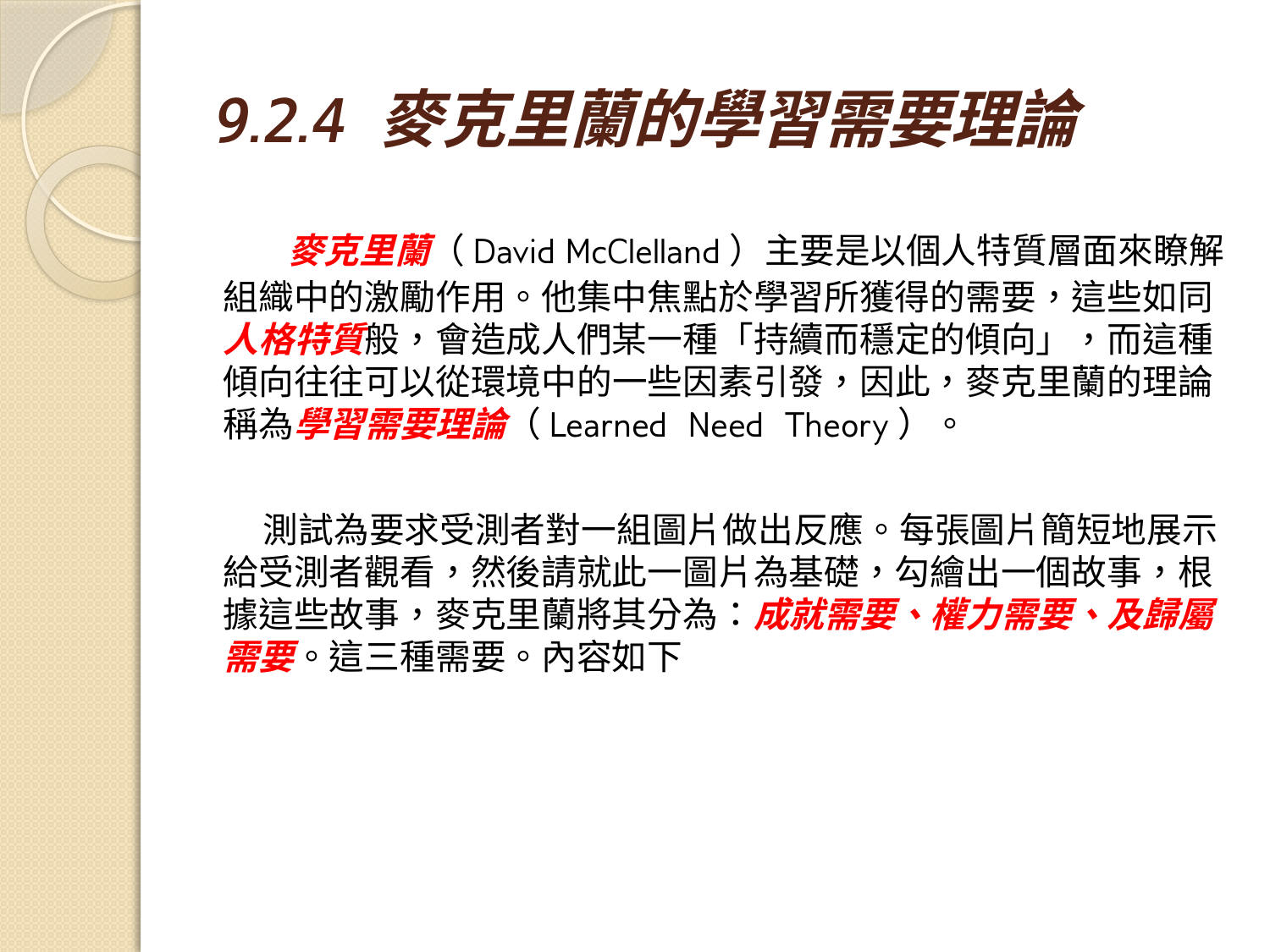

# 9.2.4 麥克里蘭的學習需要理論
    麥克里蘭（David McClelland）主要是以個人特質層面來瞭解組織中的激勵作用。他集中焦點於學習所獲得的需要，這些如同人格特質般，會造成人們某一種「持續而穩定的傾向」，而這種傾向往往可以從環境中的一些因素引發，因此，麥克里蘭的理論稱為學習需要理論（Learned  Need  Theory）。

    測試為要求受測者對一組圖片做出反應。每張圖片簡短地展示給受測者觀看，然後請就此一圖片為基礎，勾繪出一個故事，根據這些故事，麥克里蘭將其分為：成就需要、權力需要、及歸屬需要。這三種需要。內容如下